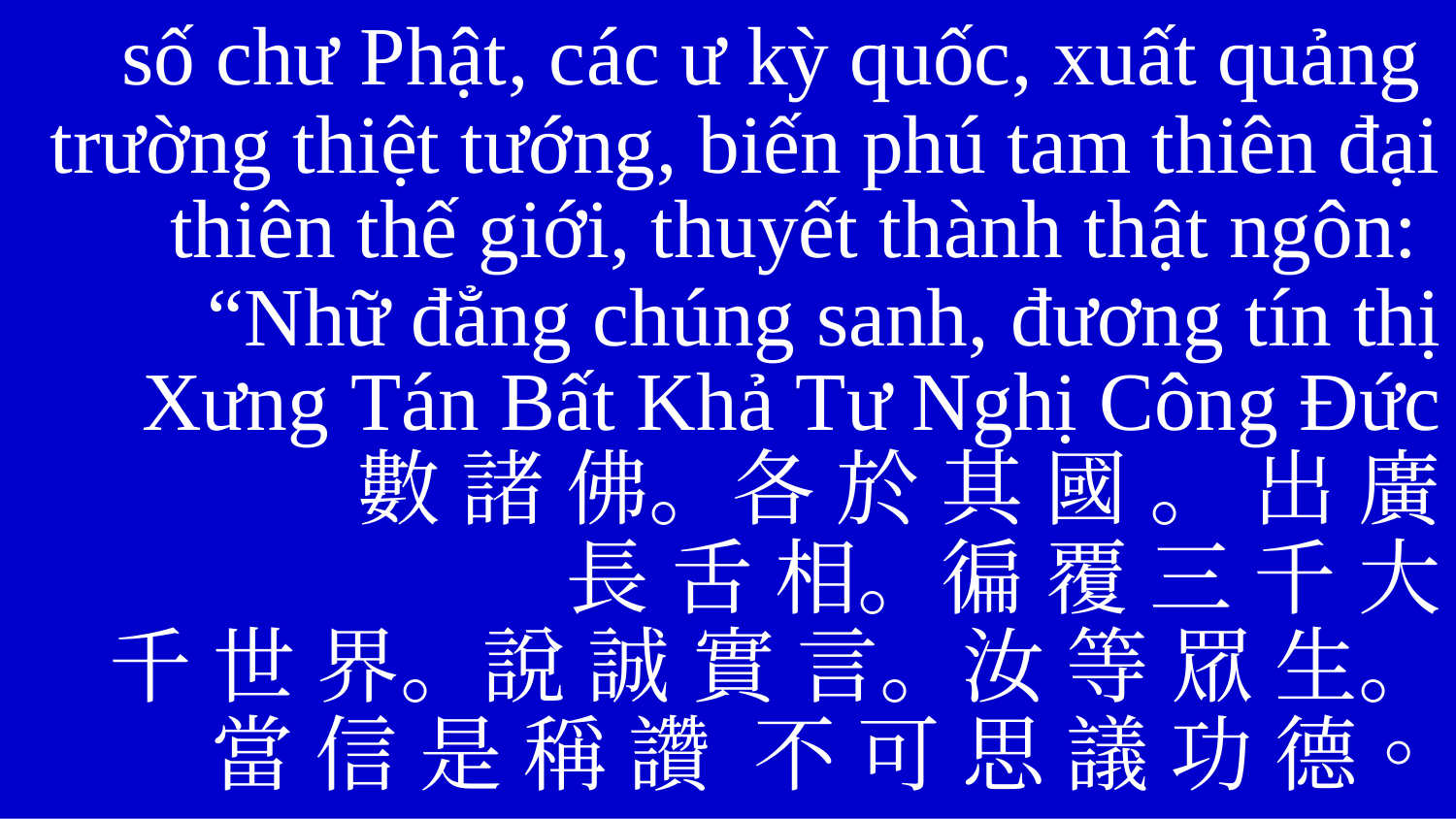

số chư Phật, các ư kỳ quốc, xuất quảng
trường thiệt tướng, biến phú tam thiên đại thiên thế giới, thuyết thành thật ngôn:
“Nhữ đẳng chúng sanh, đương tín thị Xưng Tán Bất Khả Tư Nghị Công Đức
數 諸 佛。各 於 其 國 。 出 廣
長 舌 相。徧 覆 三 千 大
千 世 界。說 誠 實 言。汝 等 眾 生。
當 信 是 稱 讚  不 可 思 議 功 德。